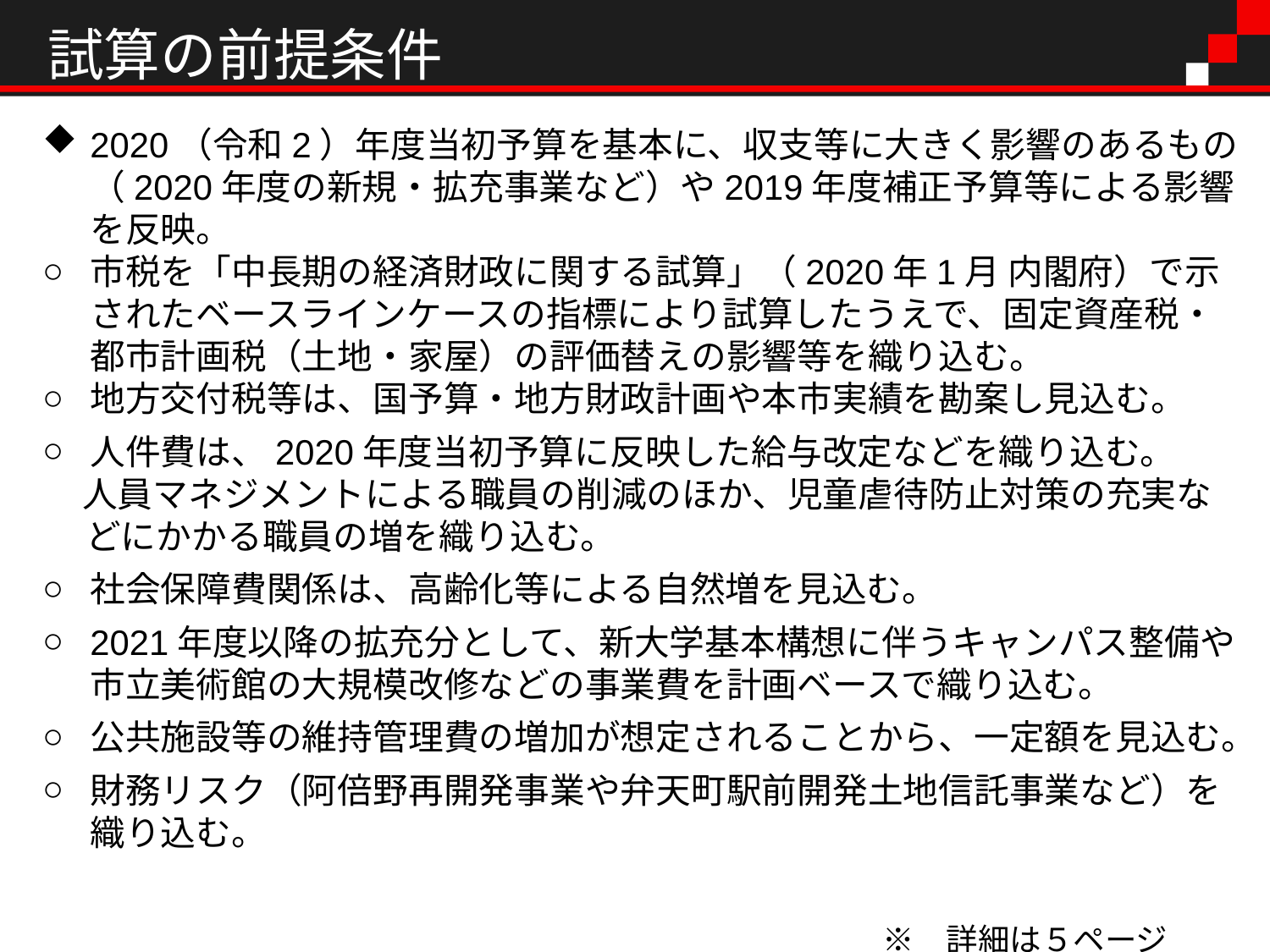

試算の前提条件

2020（令和2）年度当初予算を基本に、収支等に大きく影響のあるもの（2020年度の新規・拡充事業など）や2019年度補正予算等による影響を反映。
市税を「中長期の経済財政に関する試算」（2020年1月 内閣府）で示されたベースラインケースの指標により試算したうえで、固定資産税・都市計画税（土地・家屋）の評価替えの影響等を織り込む。
地方交付税等は、国予算・地方財政計画や本市実績を勘案し見込む。
人件費は、2020年度当初予算に反映した給与改定などを織り込む。
    人員マネジメントによる職員の削減のほか、児童虐待防止対策の充実な
　 どにかかる職員の増を織り込む。
社会保障費関係は、高齢化等による自然増を見込む。
2021年度以降の拡充分として、新大学基本構想に伴うキャンパス整備や市立美術館の大規模改修などの事業費を計画ベースで織り込む。
公共施設等の維持管理費の増加が想定されることから、一定額を見込む。
財務リスク（阿倍野再開発事業や弁天町駅前開発土地信託事業など）を織り込む。

　※　詳細は５ページ
2